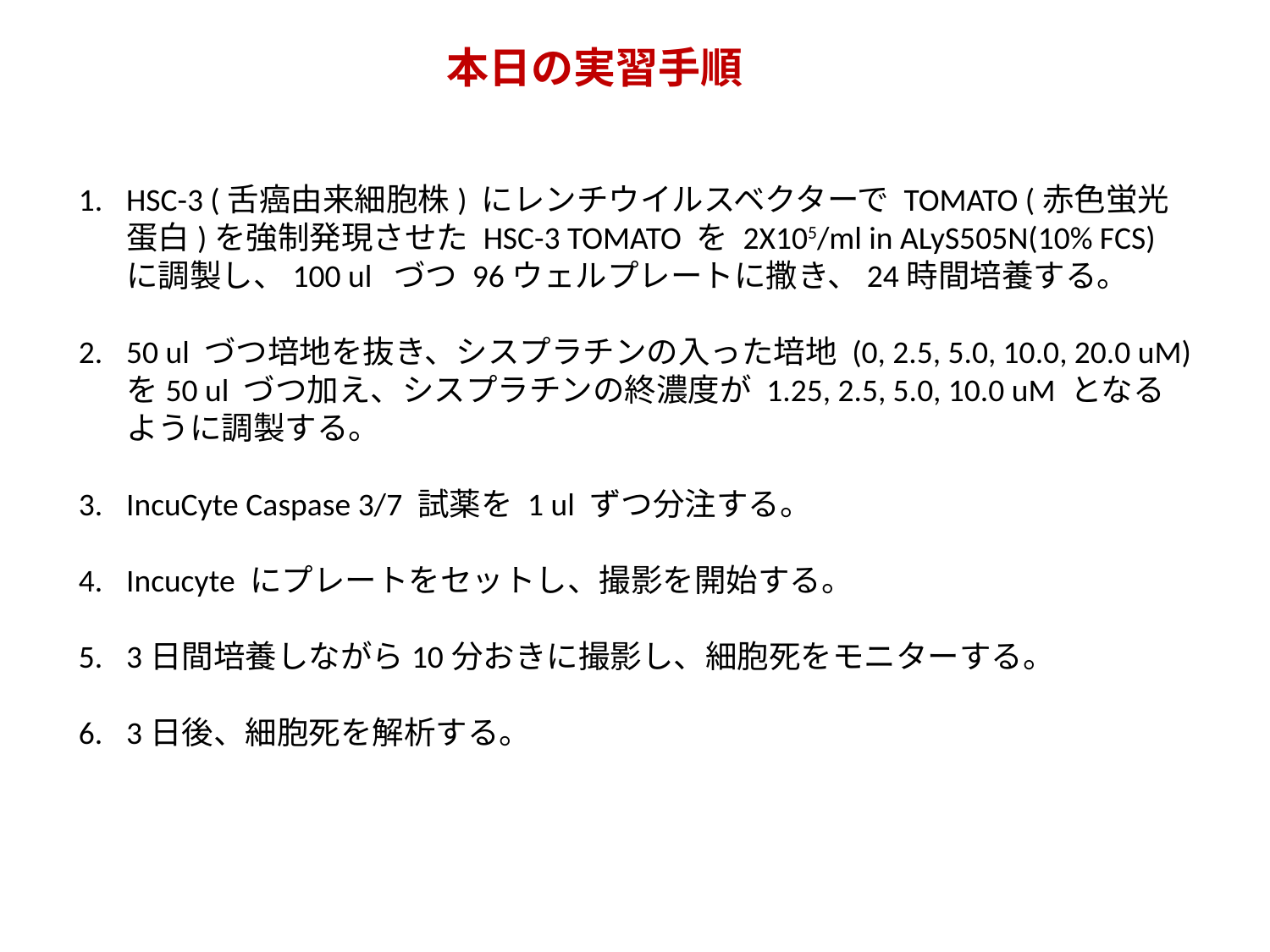

本日の実習手順
HSC-3 (舌癌由来細胞株) にレンチウイルスベクターで TOMATO (赤色蛍光蛋白)を強制発現させた HSC-3 TOMATO を 2X105/ml in ALyS505N(10% FCS) に調製し、100 ul  づつ 96ウェルプレートに撒き、24時間培養する。

50 ul づつ培地を抜き、シスプラチンの入った培地 (0, 2.5, 5.0, 10.0, 20.0 uM)を50 ul づつ加え、シスプラチンの終濃度が 1.25, 2.5, 5.0, 10.0 uM となるように調製する。

IncuCyte Caspase 3/7 試薬を 1 ul ずつ分注する。

Incucyte にプレートをセットし、撮影を開始する。

3日間培養しながら10分おきに撮影し、細胞死をモニターする。

3日後、細胞死を解析する。